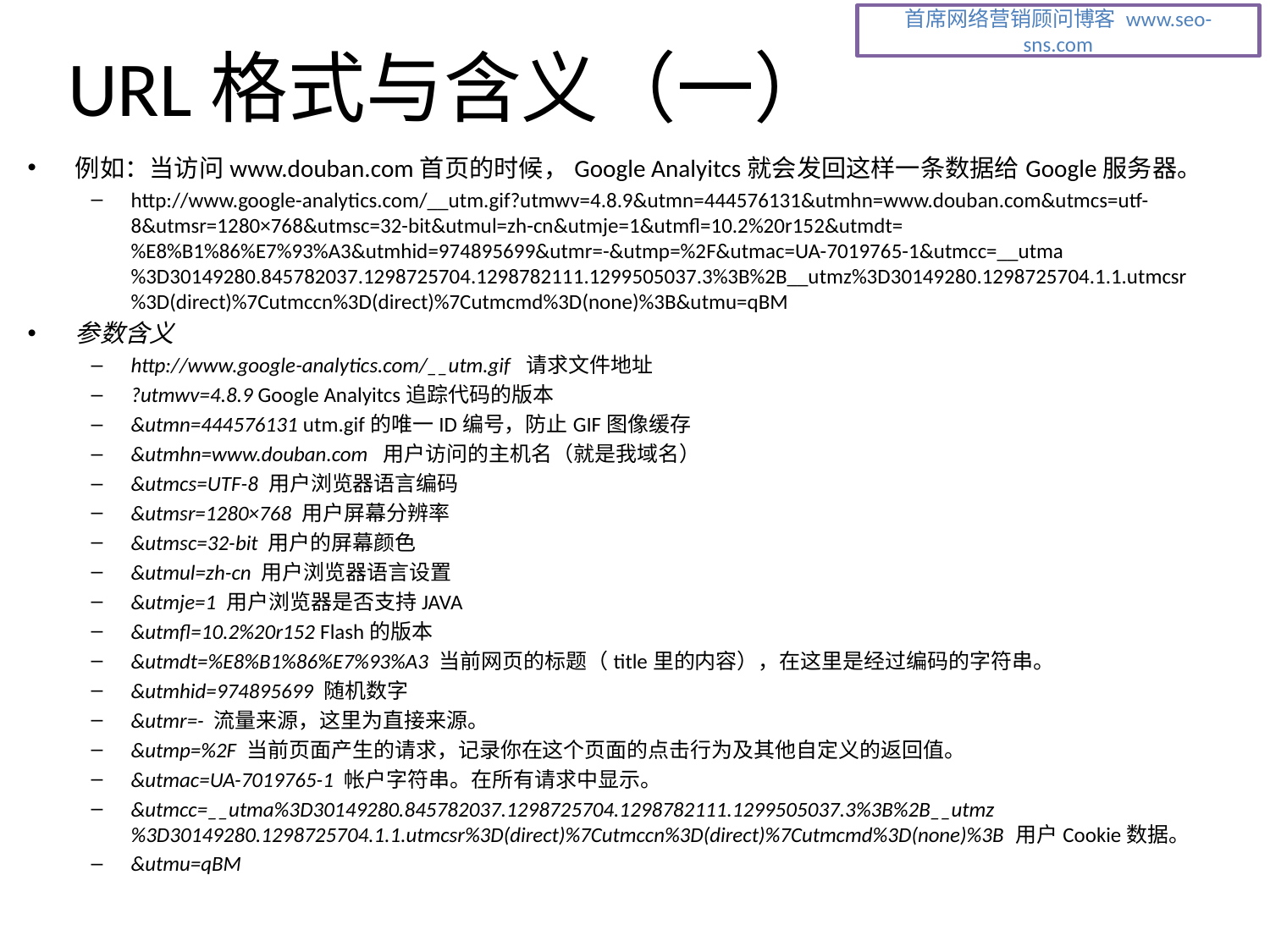

# URL格式与含义（一）
例如：当访问www.douban.com首页的时候，Google Analyitcs就会发回这样一条数据给Google服务器。
http://www.google-analytics.com/__utm.gif?utmwv=4.8.9&utmn=444576131&utmhn=www.douban.com&utmcs=utf-8&utmsr=1280×768&utmsc=32-bit&utmul=zh-cn&utmje=1&utmfl=10.2%20r152&utmdt=%E8%B1%86%E7%93%A3&utmhid=974895699&utmr=-&utmp=%2F&utmac=UA-7019765-1&utmcc=__utma%3D30149280.845782037.1298725704.1298782111.1299505037.3%3B%2B__utmz%3D30149280.1298725704.1.1.utmcsr%3D(direct)%7Cutmccn%3D(direct)%7Cutmcmd%3D(none)%3B&utmu=qBM
参数含义
http://www.google-analytics.com/__utm.gif  请求文件地址
?utmwv=4.8.9 Google Analyitcs追踪代码的版本
&utmn=444576131 utm.gif的唯一ID编号，防止GIF图像缓存
&utmhn=www.douban.com  用户访问的主机名（就是我域名）
&utmcs=UTF-8 用户浏览器语言编码
&utmsr=1280×768 用户屏幕分辨率
&utmsc=32-bit 用户的屏幕颜色
&utmul=zh-cn 用户浏览器语言设置
&utmje=1 用户浏览器是否支持JAVA
&utmfl=10.2%20r152 Flash的版本
&utmdt=%E8%B1%86%E7%93%A3 当前网页的标题（title里的内容），在这里是经过编码的字符串。
&utmhid=974895699 随机数字
&utmr=- 流量来源，这里为直接来源。
&utmp=%2F 当前页面产生的请求，记录你在这个页面的点击行为及其他自定义的返回值。
&utmac=UA-7019765-1 帐户字符串。在所有请求中显示。
&utmcc=__utma%3D30149280.845782037.1298725704.1298782111.1299505037.3%3B%2B__utmz%3D30149280.1298725704.1.1.utmcsr%3D(direct)%7Cutmccn%3D(direct)%7Cutmcmd%3D(none)%3B 用户Cookie数据。
&utmu=qBM